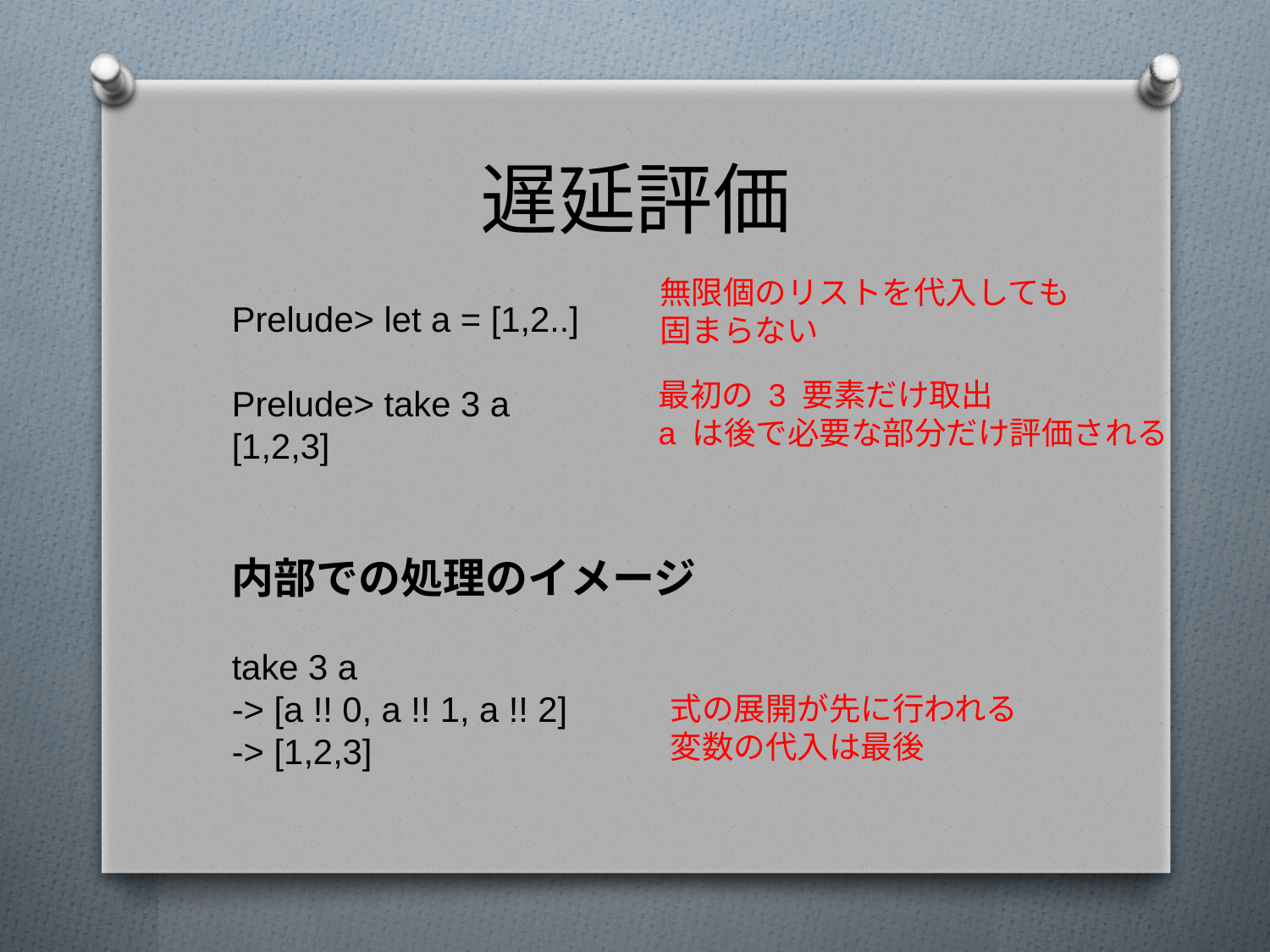

# 遅延評価
無限個のリストを代入しても
固まらない
﻿Prelude> let a = [1,2..]

﻿﻿Prelude> take 3 a
[1,2,3]

内部での処理のイメージ

take 3 a
-> [a !! 0, a !! 1, a !! 2]
-> [1,2,3]
最初の 3 要素だけ取出
a は後で必要な部分だけ評価される
式の展開が先に行われる
変数の代入は最後